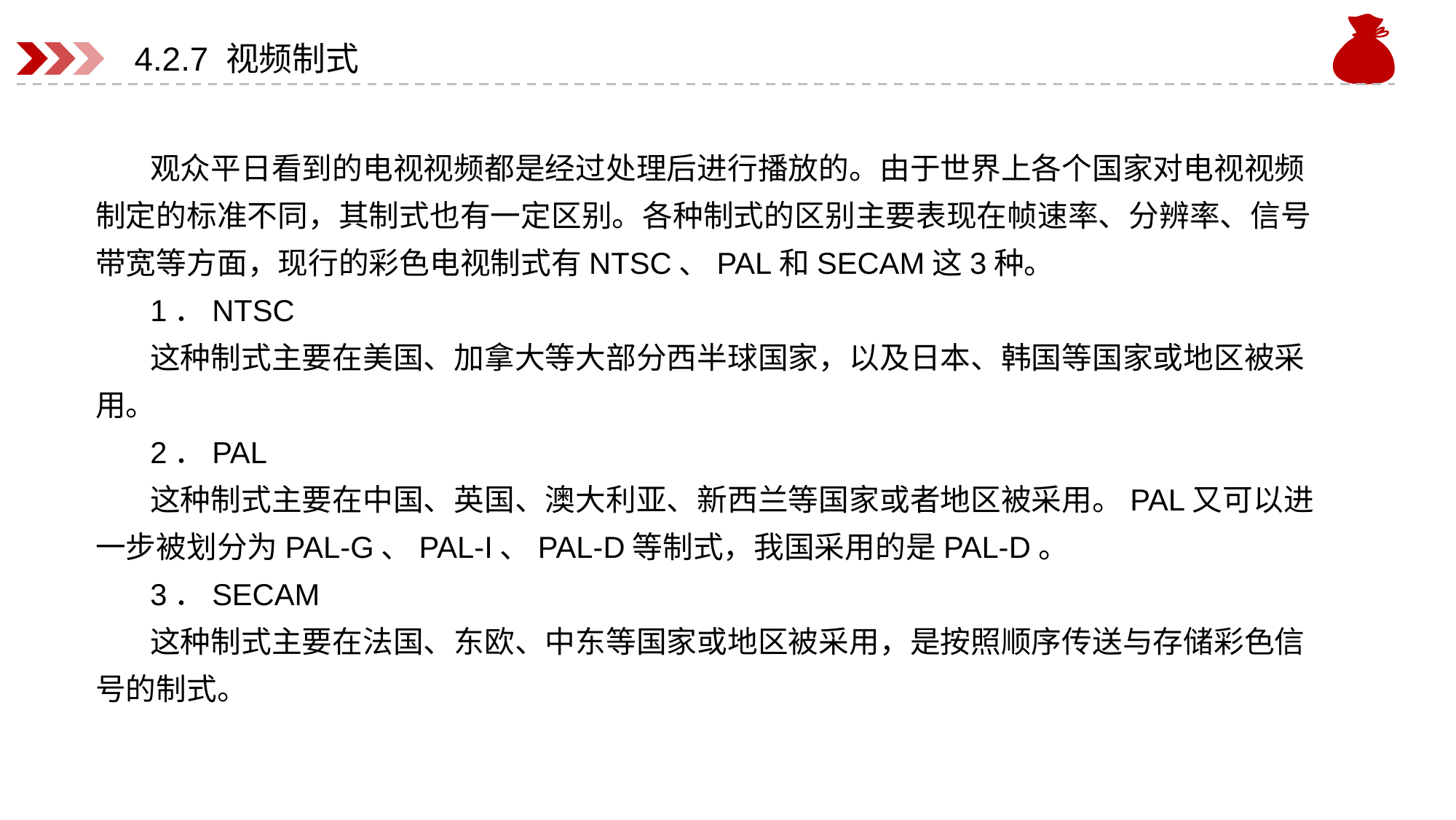

# 4.2.7 视频制式
16
观众平日看到的电视视频都是经过处理后进行播放的。由于世界上各个国家对电视视频制定的标准不同，其制式也有一定区别。各种制式的区别主要表现在帧速率、分辨率、信号带宽等方面，现行的彩色电视制式有NTSC、PAL和SECAM这3种。
1．NTSC
这种制式主要在美国、加拿大等大部分西半球国家，以及日本、韩国等国家或地区被采用。
2．PAL
这种制式主要在中国、英国、澳大利亚、新西兰等国家或者地区被采用。PAL又可以进一步被划分为PAL-G、PAL-I、PAL-D等制式，我国采用的是PAL-D。
3．SECAM
这种制式主要在法国、东欧、中东等国家或地区被采用，是按照顺序传送与存储彩色信号的制式。